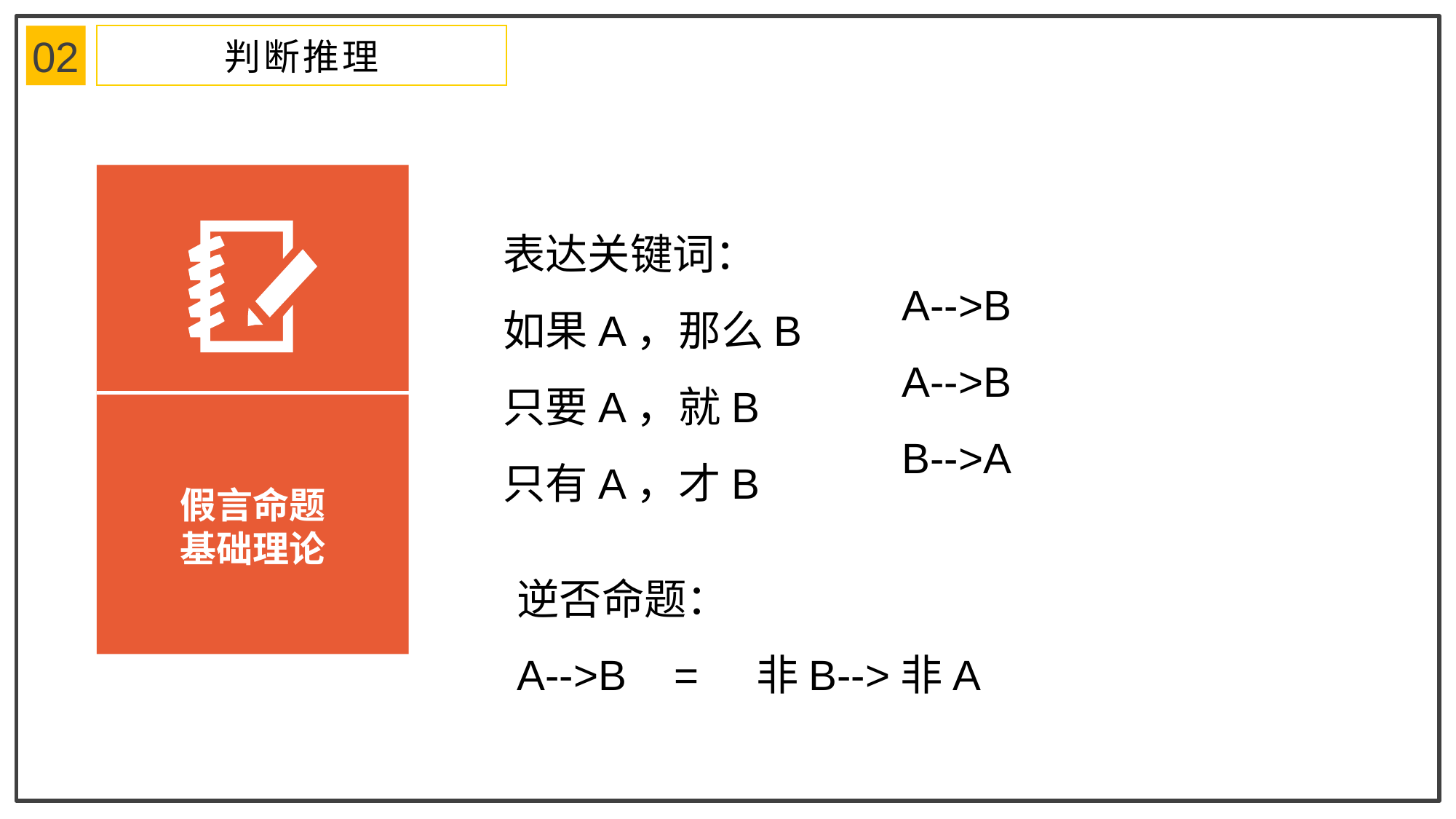

02
判断推理

假言命题
基础理论
表达关键词：
如果A，那么B
只要A，就B
只有A，才B

A-->B
A-->B
B-->A

逆否命题：
A-->B    =    非B-->非A